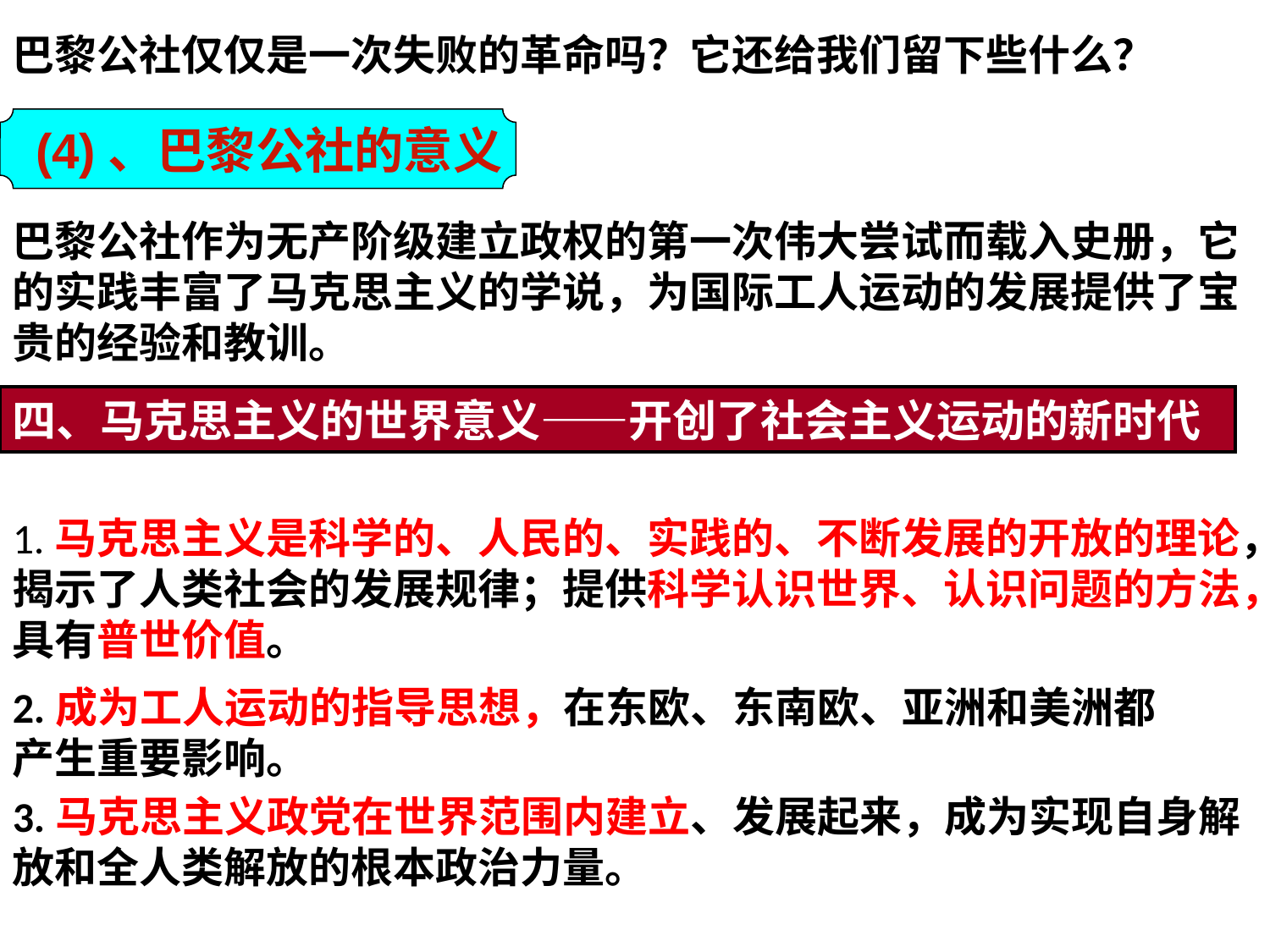

巴黎公社仅仅是一次失败的革命吗？它还给我们留下些什么？
 (4)、巴黎公社的意义
巴黎公社作为无产阶级建立政权的第一次伟大尝试而载入史册，它的实践丰富了马克思主义的学说，为国际工人运动的发展提供了宝贵的经验和教训。
四、马克思主义的世界意义——开创了社会主义运动的新时代
1.马克思主义是科学的、人民的、实践的、不断发展的开放的理论，揭示了人类社会的发展规律；提供科学认识世界、认识问题的方法，具有普世价值。
2.成为工人运动的指导思想，在东欧、东南欧、亚洲和美洲都产生重要影响。
3.马克思主义政党在世界范围内建立、发展起来，成为实现自身解放和全人类解放的根本政治力量。